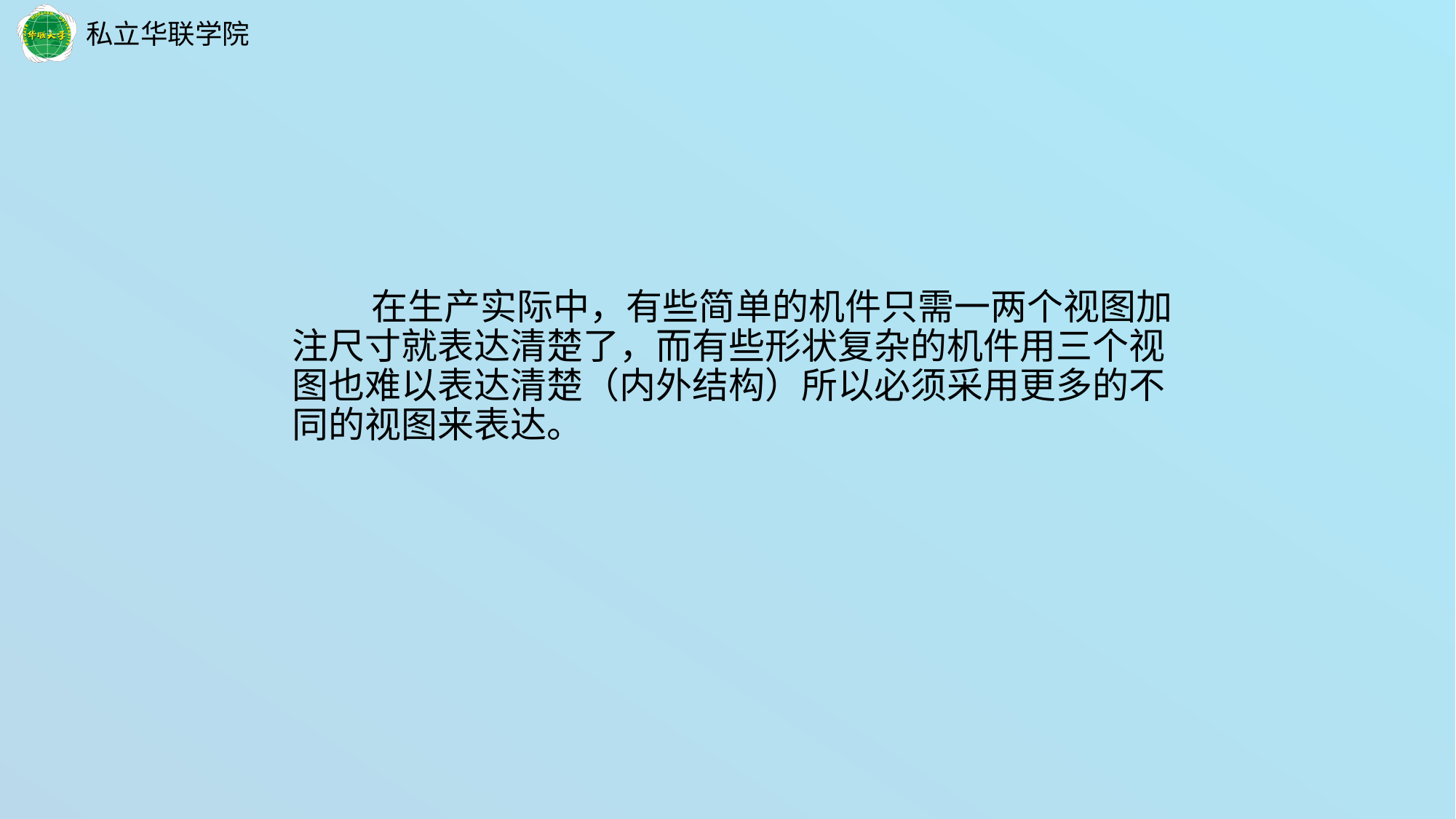

在生产实际中，有些简单的机件只需一两个视图加注尺寸就表达清楚了，而有些形状复杂的机件用三个视图也难以表达清楚（内外结构）所以必须采用更多的不同的视图来表达。